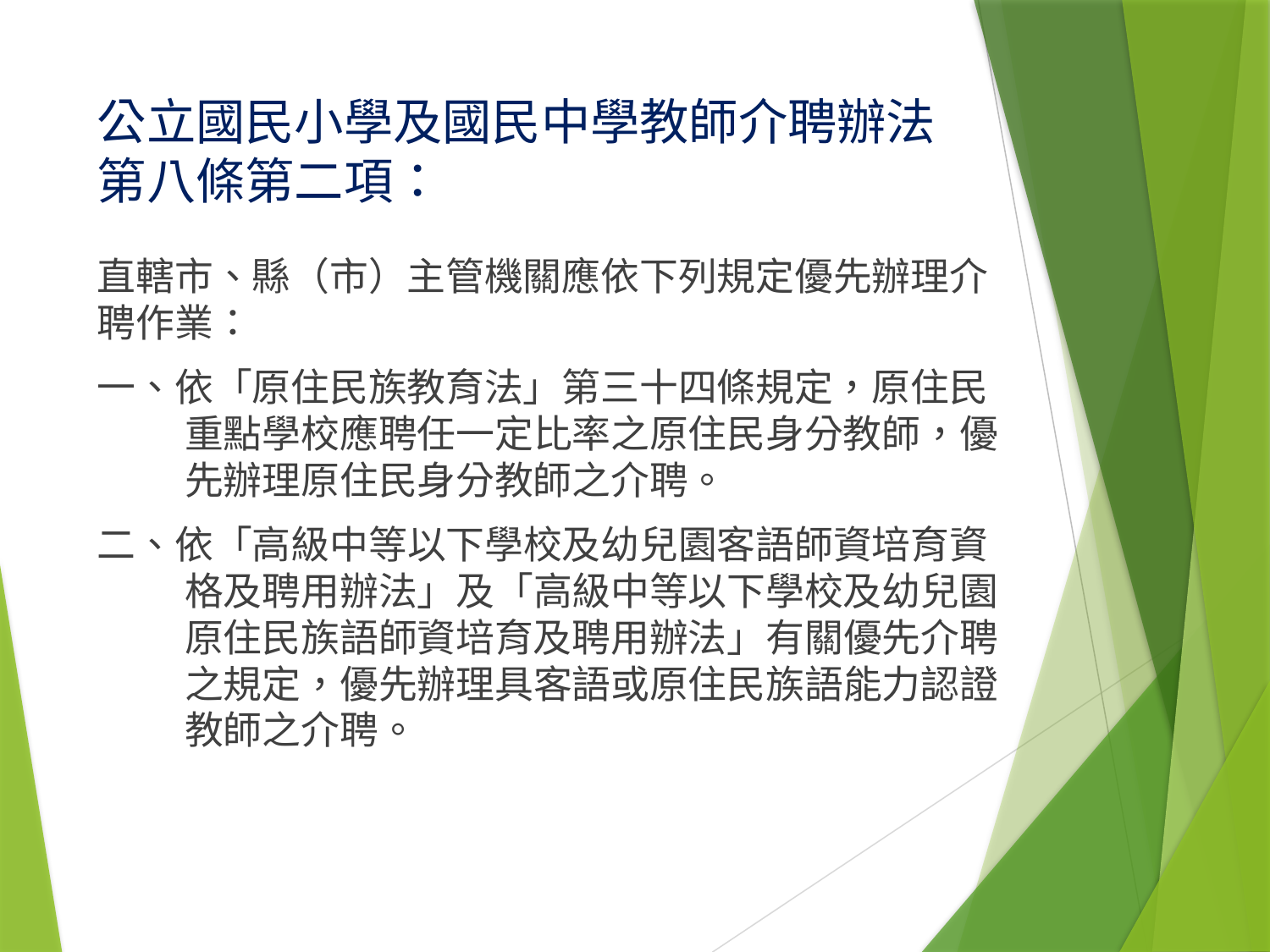

# 公立國民小學及國民中學教師介聘辦法第八條第二項：
直轄市、縣（市）主管機關應依下列規定優先辦理介聘作業：
一、依「原住民族教育法」第三十四條規定，原住民重點學校應聘任一定比率之原住民身分教師，優先辦理原住民身分教師之介聘。
二、依「高級中等以下學校及幼兒園客語師資培育資格及聘用辦法」及「高級中等以下學校及幼兒園原住民族語師資培育及聘用辦法」有關優先介聘之規定，優先辦理具客語或原住民族語能力認證教師之介聘。